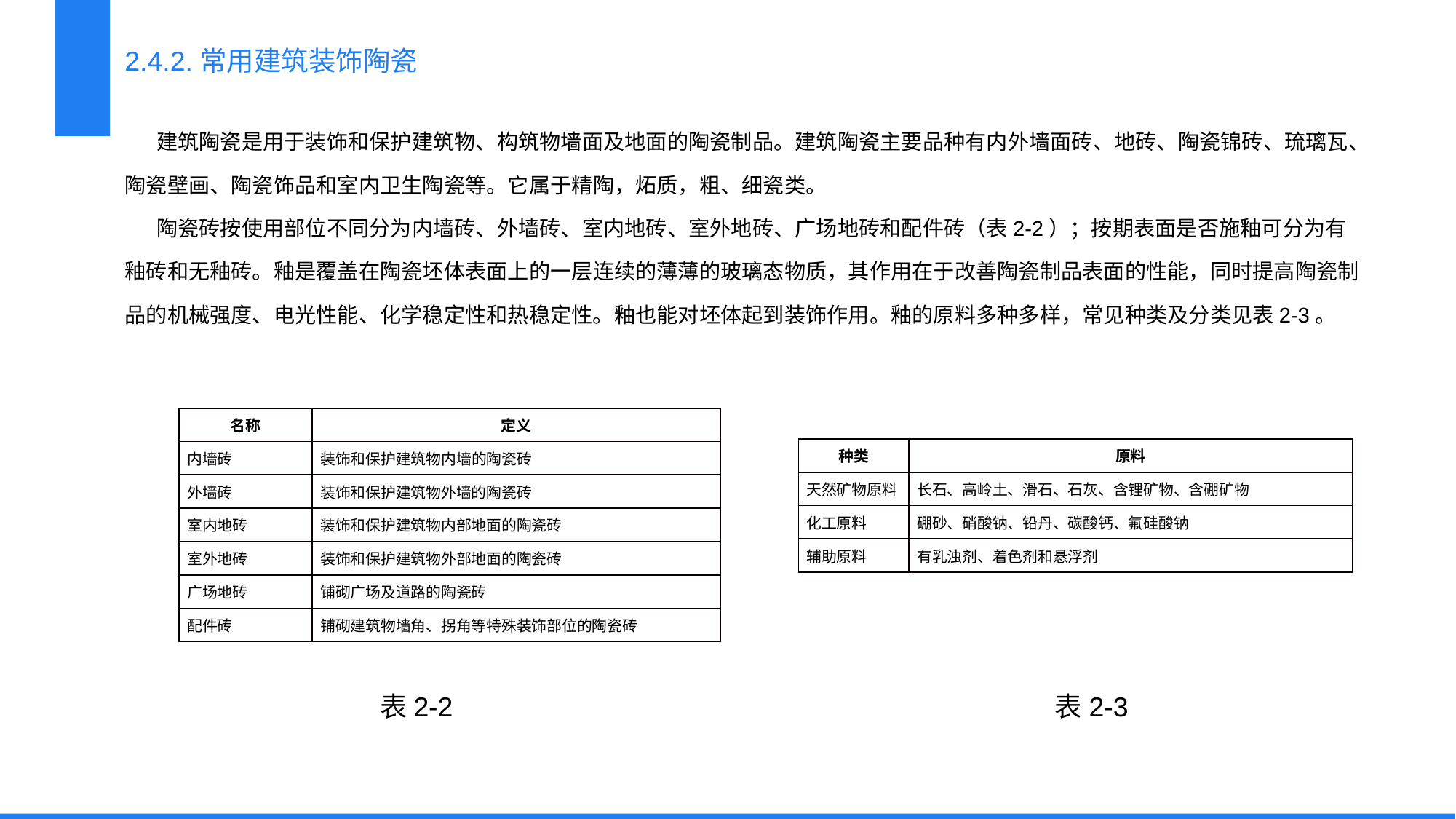

2.4.2.常用建筑装饰陶瓷

建筑陶瓷是用于装饰和保护建筑物、构筑物墙面及地面的陶瓷制品。建筑陶瓷主要品种有内外墙面砖、地砖、陶瓷锦砖、琉璃瓦、陶瓷壁画、陶瓷饰品和室内卫生陶瓷等。它属于精陶，炻质，粗、细瓷类。
陶瓷砖按使用部位不同分为内墙砖、外墙砖、室内地砖、室外地砖、广场地砖和配件砖（表2-2）；按期表面是否施釉可分为有釉砖和无釉砖。釉是覆盖在陶瓷坯体表面上的一层连续的薄薄的玻璃态物质，其作用在于改善陶瓷制品表面的性能，同时提高陶瓷制品的机械强度、电光性能、化学稳定性和热稳定性。釉也能对坯体起到装饰作用。釉的原料多种多样，常见种类及分类见表2-3。
| 名称 | 定义 |
| --- | --- |
| 内墙砖 | 装饰和保护建筑物内墙的陶瓷砖 |
| 外墙砖 | 装饰和保护建筑物外墙的陶瓷砖 |
| 室内地砖 | 装饰和保护建筑物内部地面的陶瓷砖 |
| 室外地砖 | 装饰和保护建筑物外部地面的陶瓷砖 |
| 广场地砖 | 铺砌广场及道路的陶瓷砖 |
| 配件砖 | 铺砌建筑物墙角、拐角等特殊装饰部位的陶瓷砖 |
| 种类 | 原料 |
| --- | --- |
| 天然矿物原料 | 长石、高岭土、滑石、石灰、含锂矿物、含硼矿物 |
| 化工原料 | 硼砂、硝酸钠、铅丹、碳酸钙、氟硅酸钠 |
| 辅助原料 | 有乳浊剂、着色剂和悬浮剂 |
表2-2
表2-3